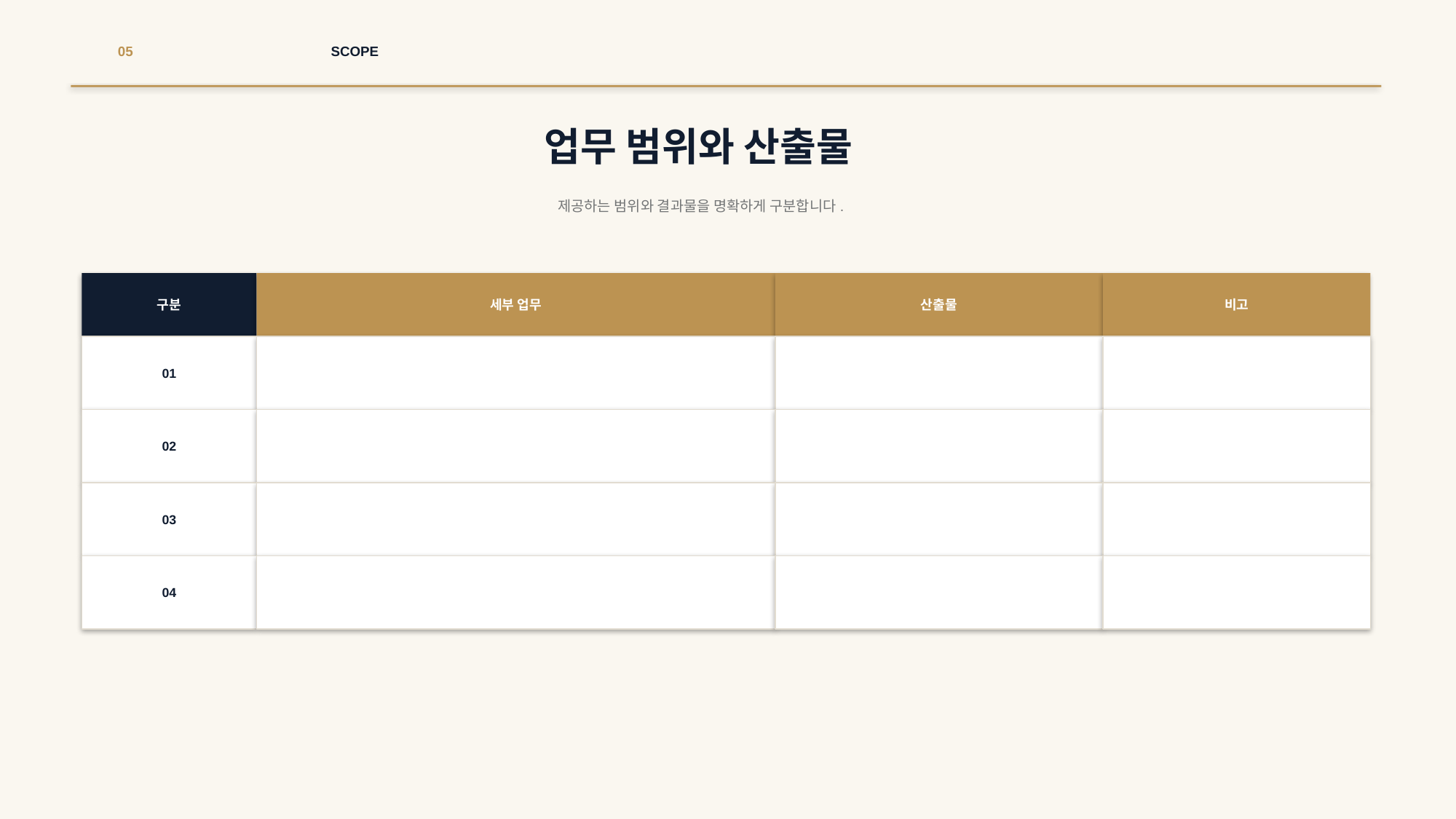

05
SCOPE

업무 범위와 산출물
제공하는 범위와 결과물을 명확하게 구분합니다.

구분

세부 업무

산출물

비고

01

02

03

04